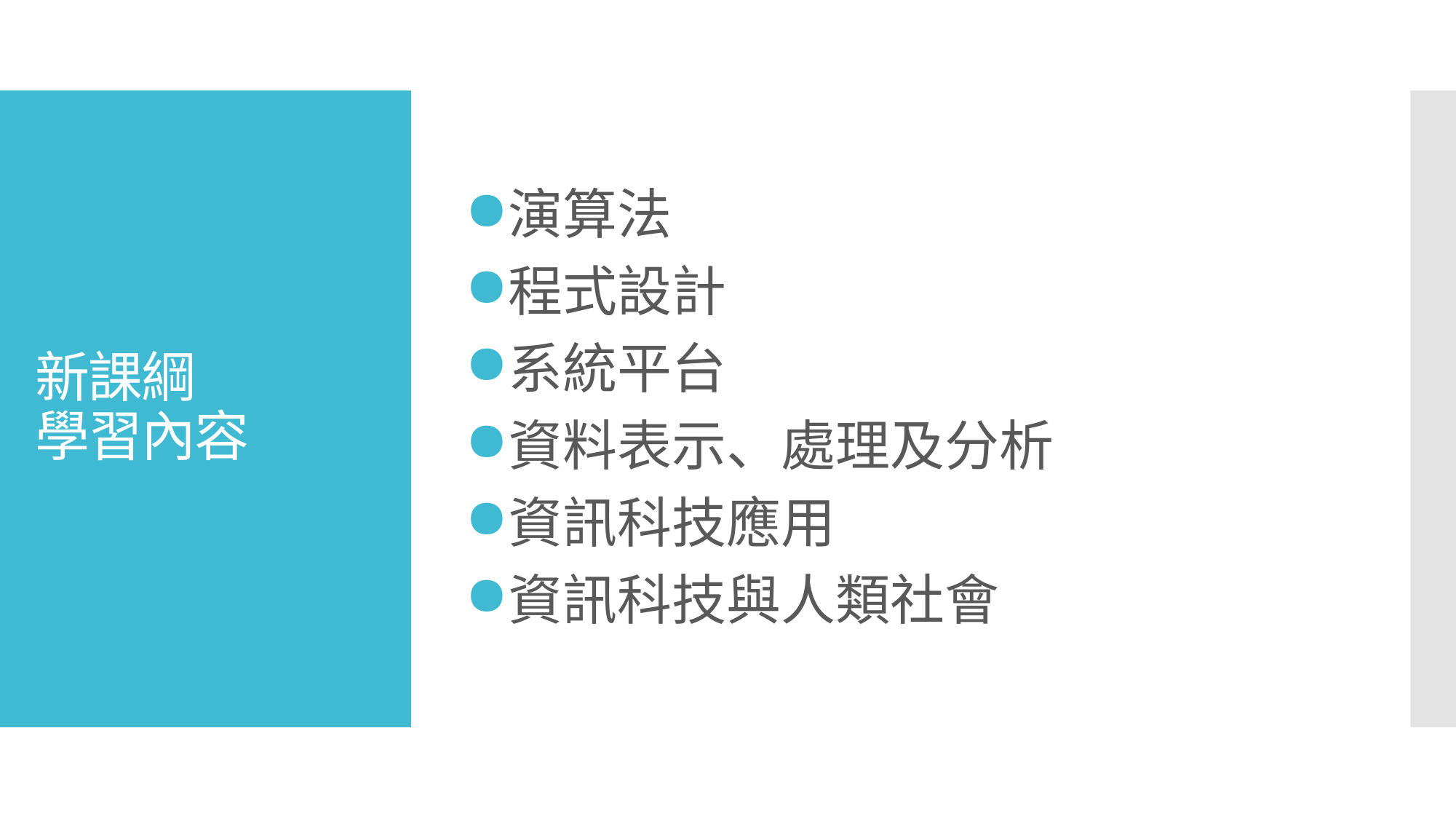

演算法
程式設計
系統平台
資料表示、處理及分析
資訊科技應用
資訊科技與人類社會
# 新課綱
學習內容